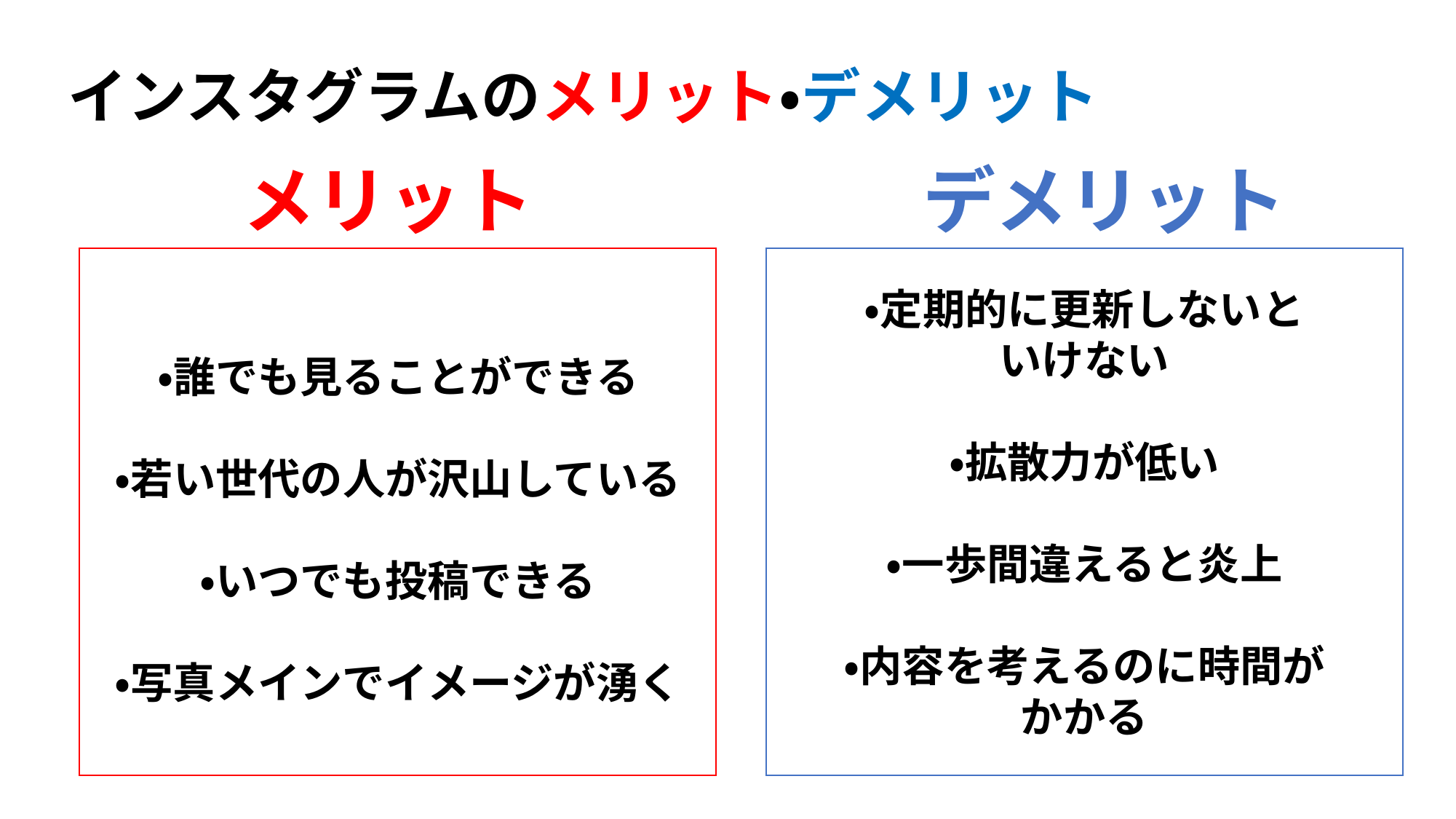

# インスタグラムのメリット・デメリット
デメリット
メリット
・定期的に更新しないと
いけない

・拡散力が低い

・一歩間違えると炎上

・内容を考えるのに時間が
かかる

・誰でも見ることができる

・若い世代の人が沢山している

・いつでも投稿できる

・写真メインでイメージが湧く